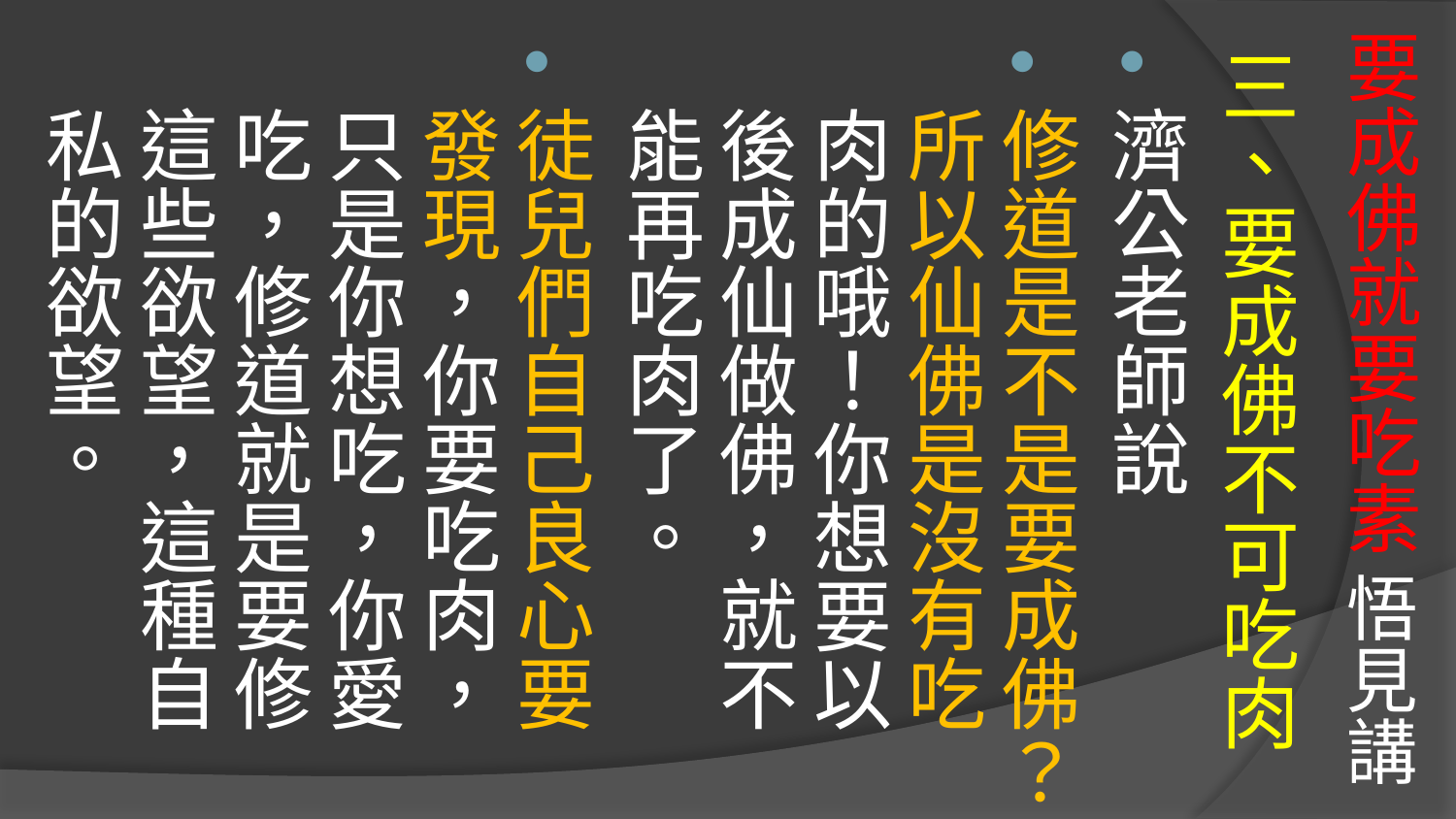

# 要成佛就要吃素 悟見講
三、要成佛不可吃肉
濟公老師說
修道是不是要成佛？所以仙佛是沒有吃肉的哦！你想要以後成仙做佛，就不能再吃肉了。
徒兒們自己良心要發現，你要吃肉，只是你想吃，你愛吃，修道就是要修這些欲望，這種自私的欲望。